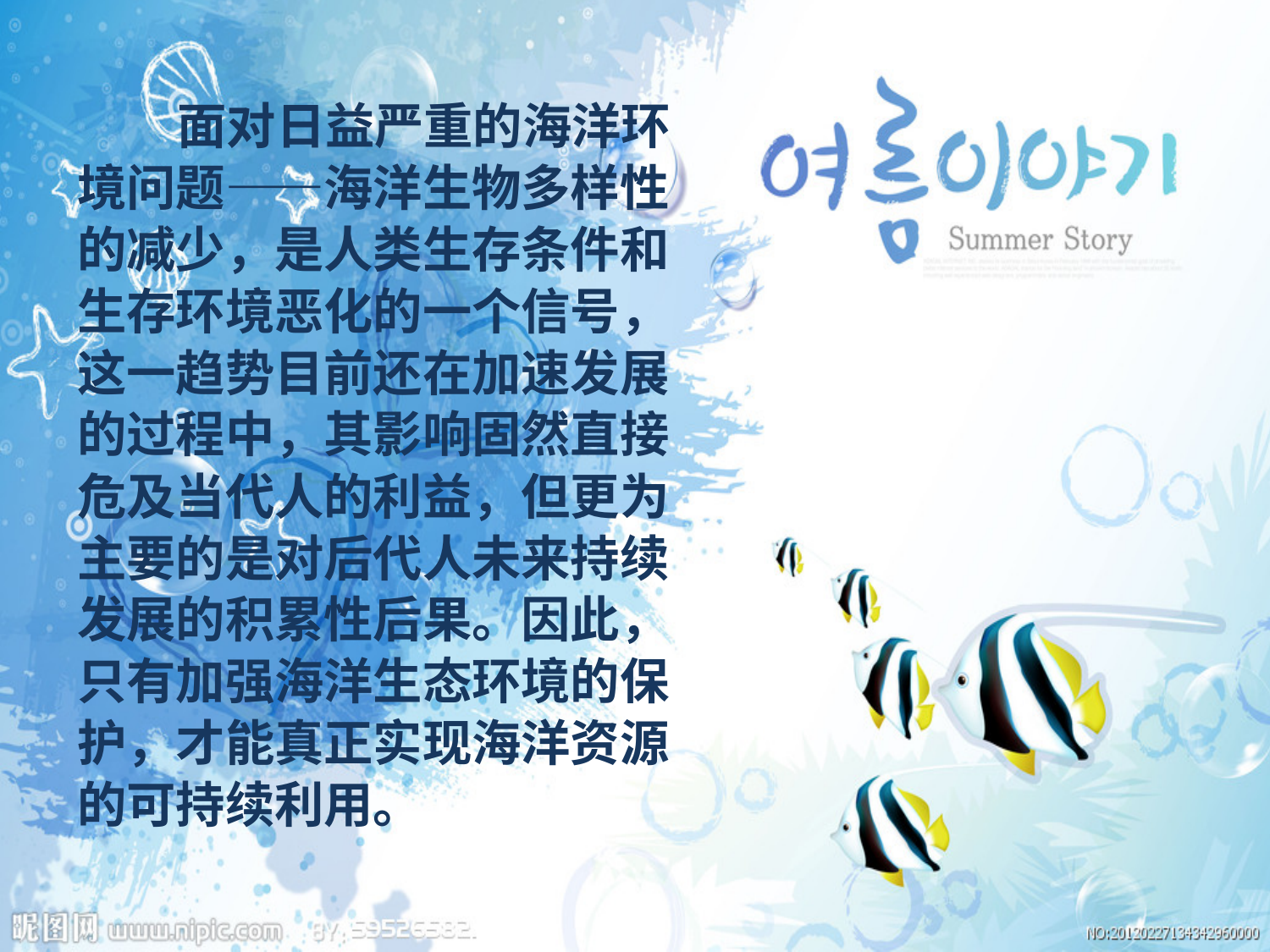

面对日益严重的海洋环境问题——海洋生物多样性的减少，是人类生存条件和生存环境恶化的一个信号，这一趋势目前还在加速发展的过程中，其影响固然直接危及当代人的利益，但更为主要的是对后代人未来持续发展的积累性后果。因此，只有加强海洋生态环境的保护，才能真正实现海洋资源的可持续利用。